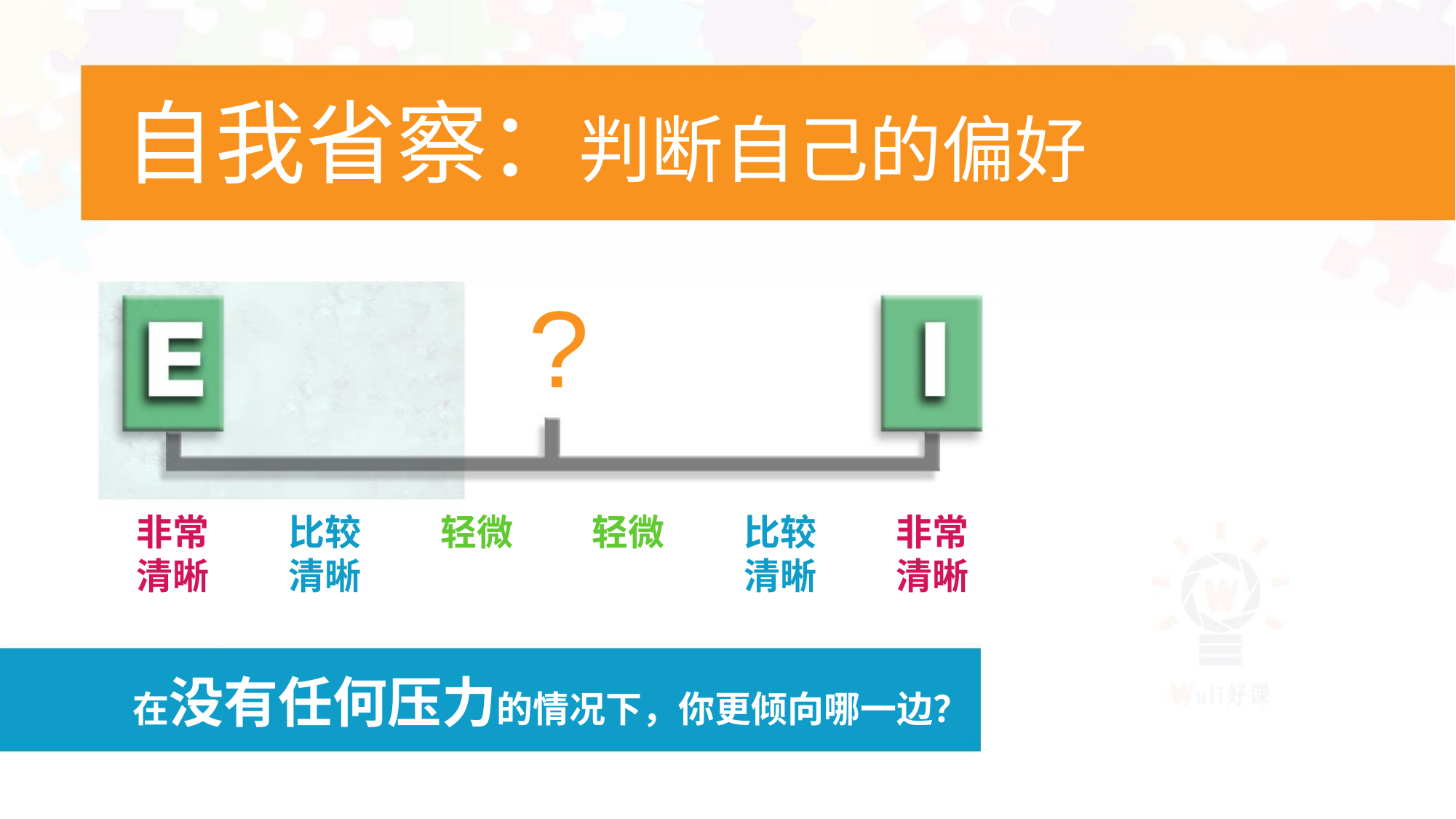

自我省察：判断自己的偏好
?
轻微
轻微
非常
清晰
比较
清晰
比较
清晰
非常
清晰
在没有任何压力的情况下，你更倾向哪一边？